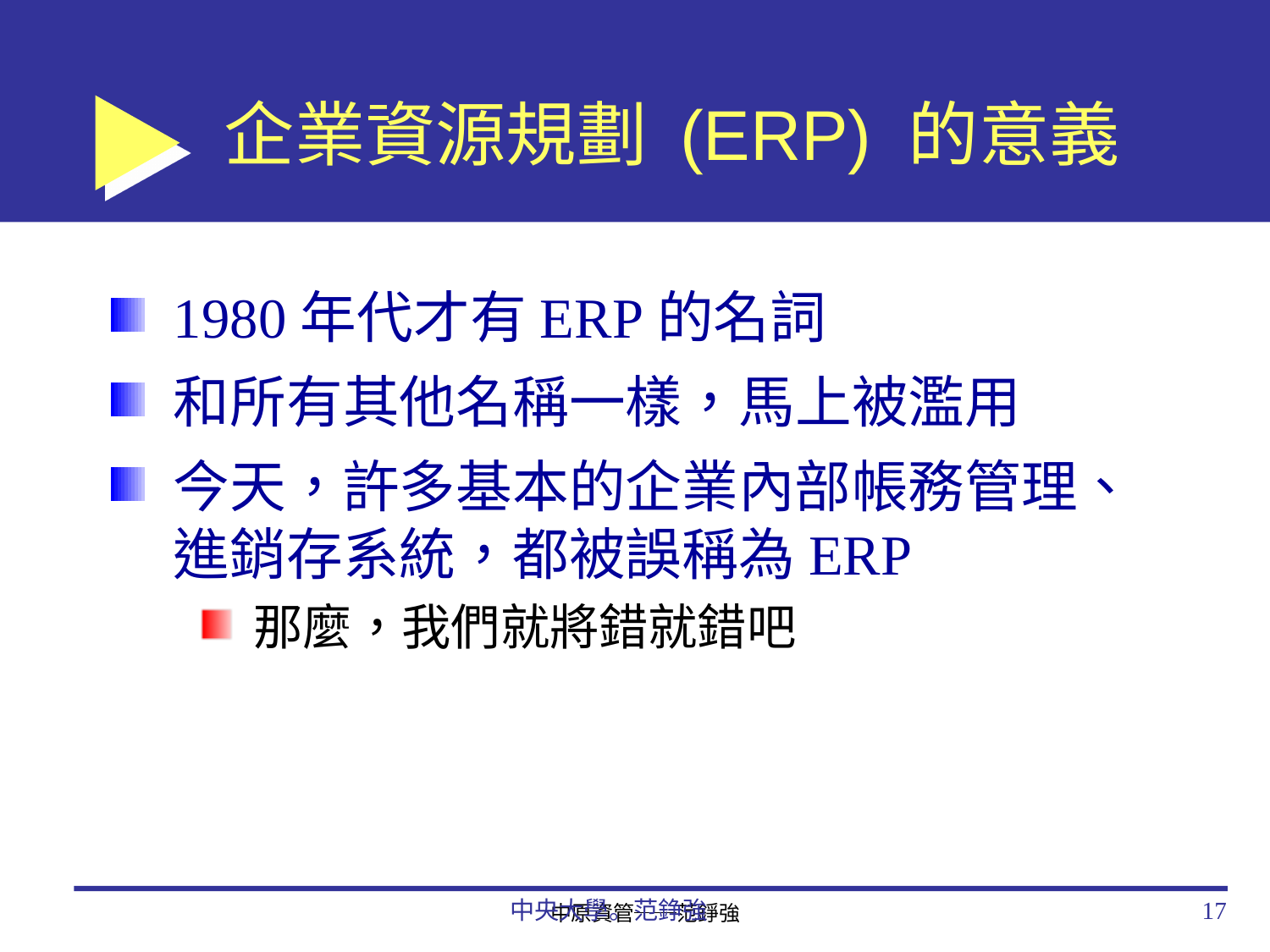

# 企業資源規劃 (ERP) 的意義
1980年代才有ERP的名詞
和所有其他名稱一樣，馬上被濫用
今天，許多基本的企業內部帳務管理、進銷存系統，都被誤稱為ERP
那麼，我們就將錯就錯吧
中央大學。范錚強
17